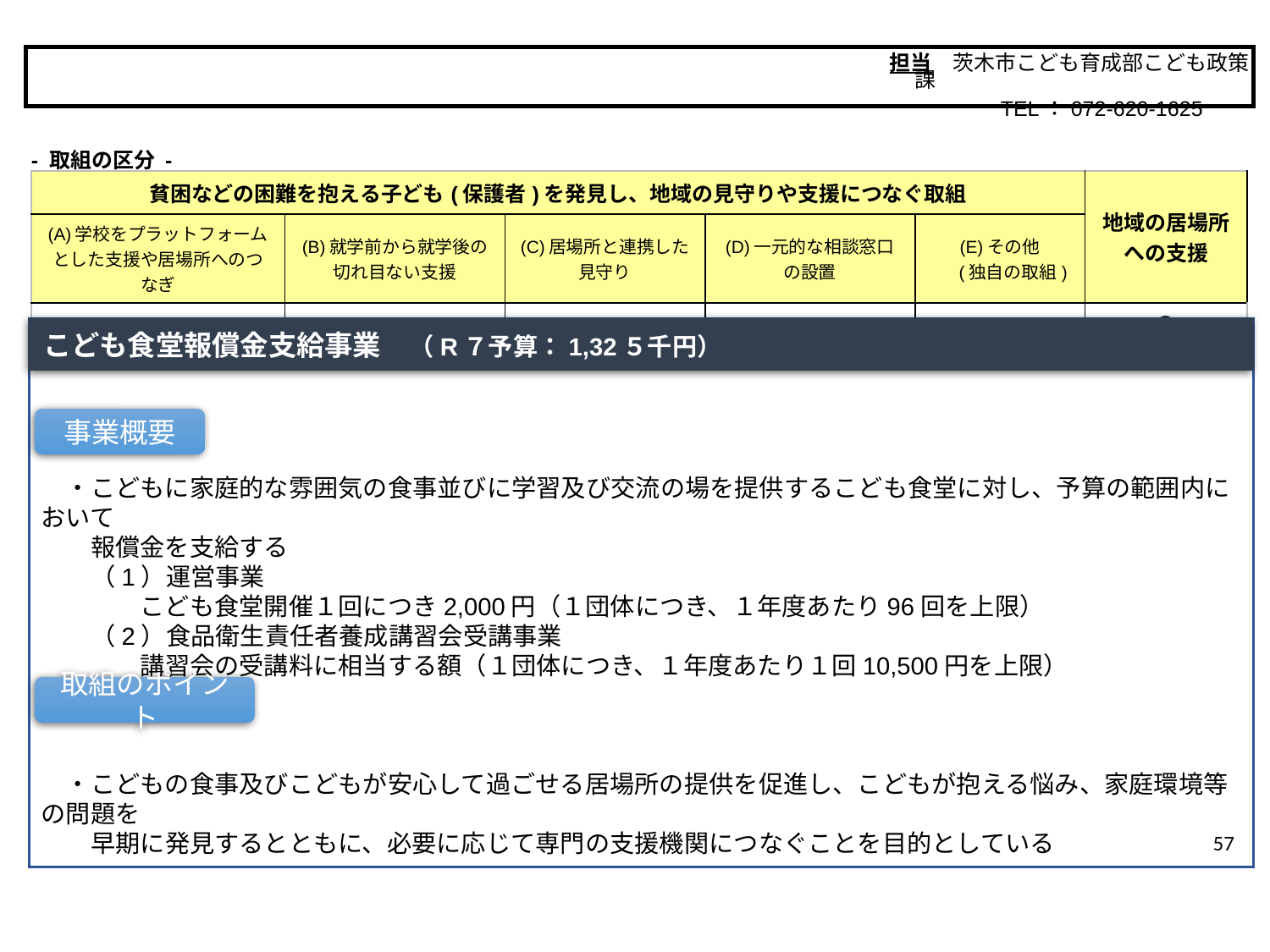

担当　茨木市こども育成部こども政策課
　　　　　TEL：072-620-1625
茨木市
- 取組の区分 -
| 貧困などの困難を抱える子ども(保護者)を発見し、地域の見守りや支援につなぐ取組 |  |  |  |  | 地域の居場所 への支援 |
| --- | --- | --- | --- | --- | --- |
| (A)学校をプラットフォームとした支援や居場所へのつなぎ | (B)就学前から就学後の 切れ目ない支援 | (C)居場所と連携した 見守り | (D)一元的な相談窓口 の設置 | (E)その他 　 (独自の取組) |  |
|  |  |  |  |  | 〇 |
こども食堂報償金支給事業　（R７予算：1,32５千円）

　・こどもに家庭的な雰囲気の食事並びに学習及び交流の場を提供するこども食堂に対し、予算の範囲内において
　　報償金を支給する
　　（1）運営事業
　　　　こども食堂開催１回につき2,000円（１団体につき、１年度あたり96回を上限）
　　（2）食品衛生責任者養成講習会受講事業
　　　　講習会の受講料に相当する額（１団体につき、１年度あたり１回10,500円を上限）

　・こどもの食事及びこどもが安心して過ごせる居場所の提供を促進し、こどもが抱える悩み、家庭環境等の問題を
　　早期に発見するとともに、必要に応じて専門の支援機関につなぐことを目的としている

事業概要
取組のポイント
57